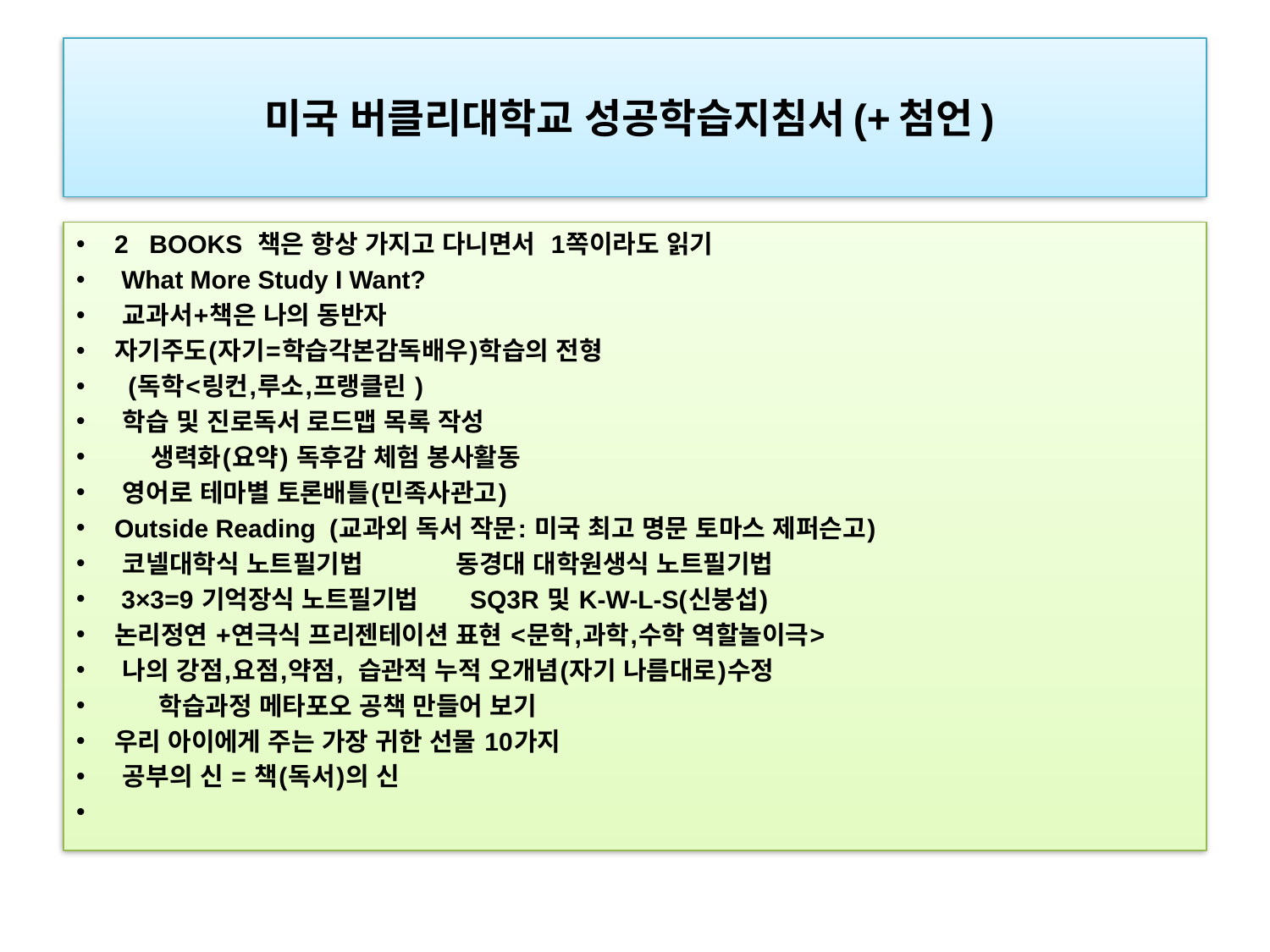

# 미국 버클리대학교 성공학습지침서(+첨언)
2   BOOKS  책은 항상 가지고 다니면서  1쪽이라도 읽기
 What More Study I Want?
 교과서+책은 나의 동반자
자기주도(자기=학습각본감독배우)학습의 전형
  (독학<링컨,루소,프랭클린 )
 학습 및 진로독서 로드맵 목록 작성
     생력화(요약) 독후감 체험 봉사활동
 영어로 테마별 토론배틀(민족사관고)
Outside Reading  (교과외 독서 작문: 미국 최고 명문 토마스 제퍼슨고)
 코넬대학식 노트필기법             동경대 대학원생식 노트필기법
 3×3=9 기억장식 노트필기법       SQ3R 및 K-W-L-S(신붕섭)
논리정연 +연극식 프리젠테이션 표현 <문학,과학,수학 역할놀이극>
 나의 강점,요점,약점,  습관적 누적 오개념(자기 나름대로)수정
      학습과정 메타포오 공책 만들어 보기
우리 아이에게 주는 가장 귀한 선물 10가지
 공부의 신 = 책(독서)의 신